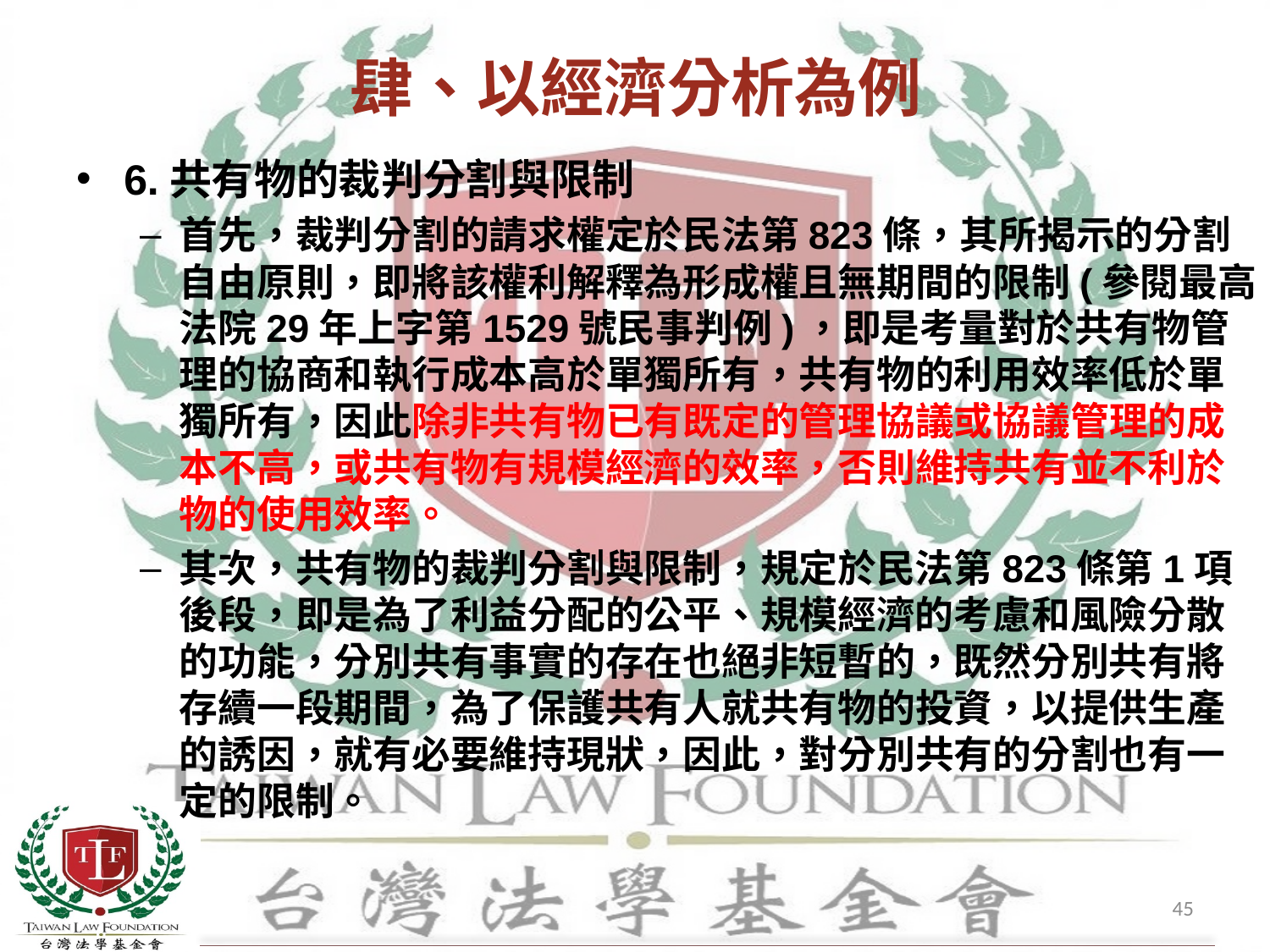

# 肆、以經濟分析為例
6.共有物的裁判分割與限制
首先，裁判分割的請求權定於民法第823條，其所揭示的分割自由原則，即將該權利解釋為形成權且無期間的限制(參閱最高法院29年上字第1529號民事判例)，即是考量對於共有物管理的協商和執行成本高於單獨所有，共有物的利用效率低於單獨所有，因此除非共有物已有既定的管理協議或協議管理的成本不高，或共有物有規模經濟的效率，否則維持共有並不利於物的使用效率。
其次，共有物的裁判分割與限制，規定於民法第823條第1項後段，即是為了利益分配的公平、規模經濟的考慮和風險分散的功能，分別共有事實的存在也絕非短暫的，既然分別共有將存續一段期間，為了保護共有人就共有物的投資，以提供生產的誘因，就有必要維持現狀，因此，對分別共有的分割也有一定的限制。

45